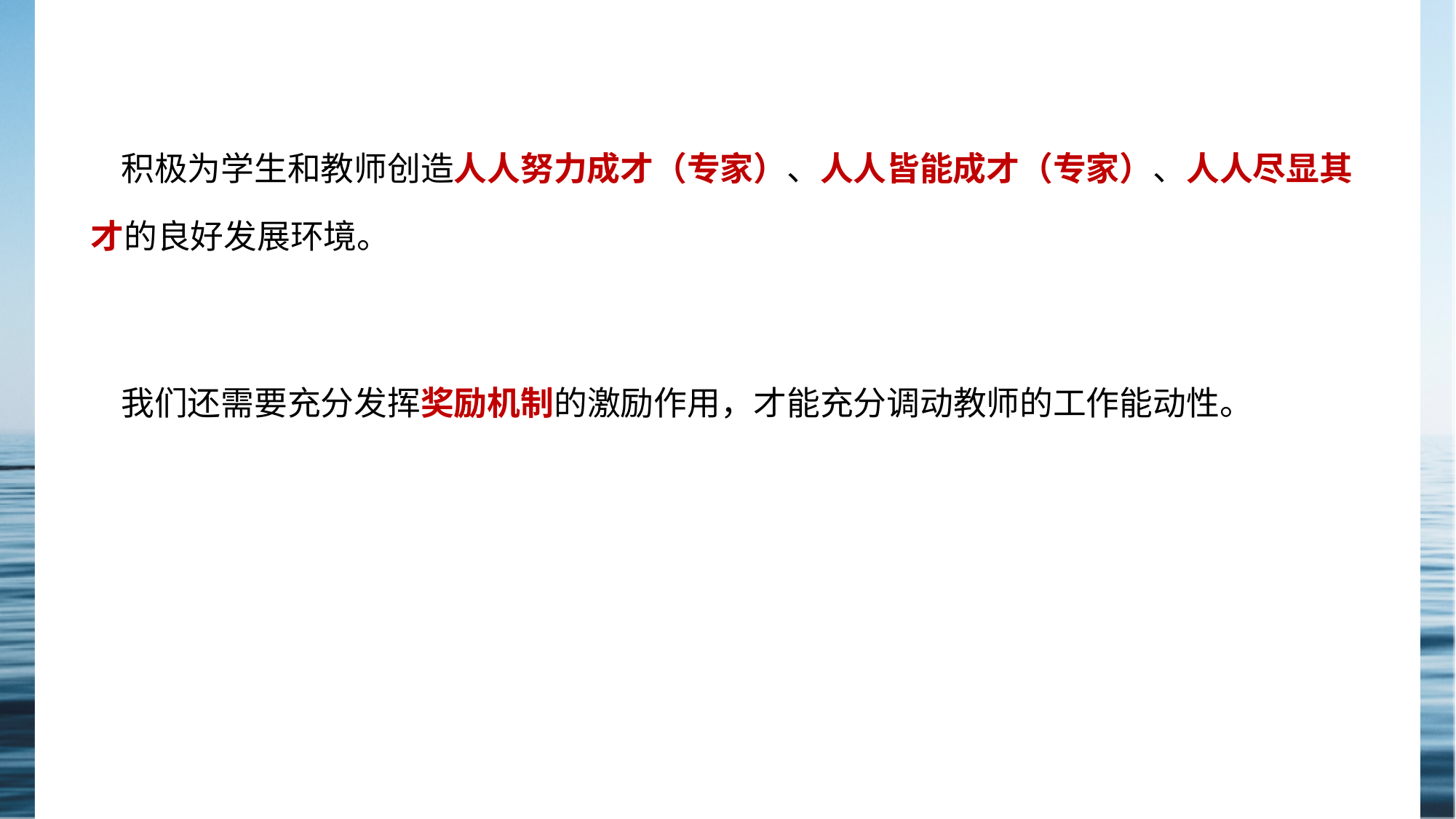

积极为学生和教师创造人人努力成才（专家）、人人皆能成才（专家）、人人尽显其才的良好发展环境。

   我们还需要充分发挥奖励机制的激励作用，才能充分调动教师的工作能动性。